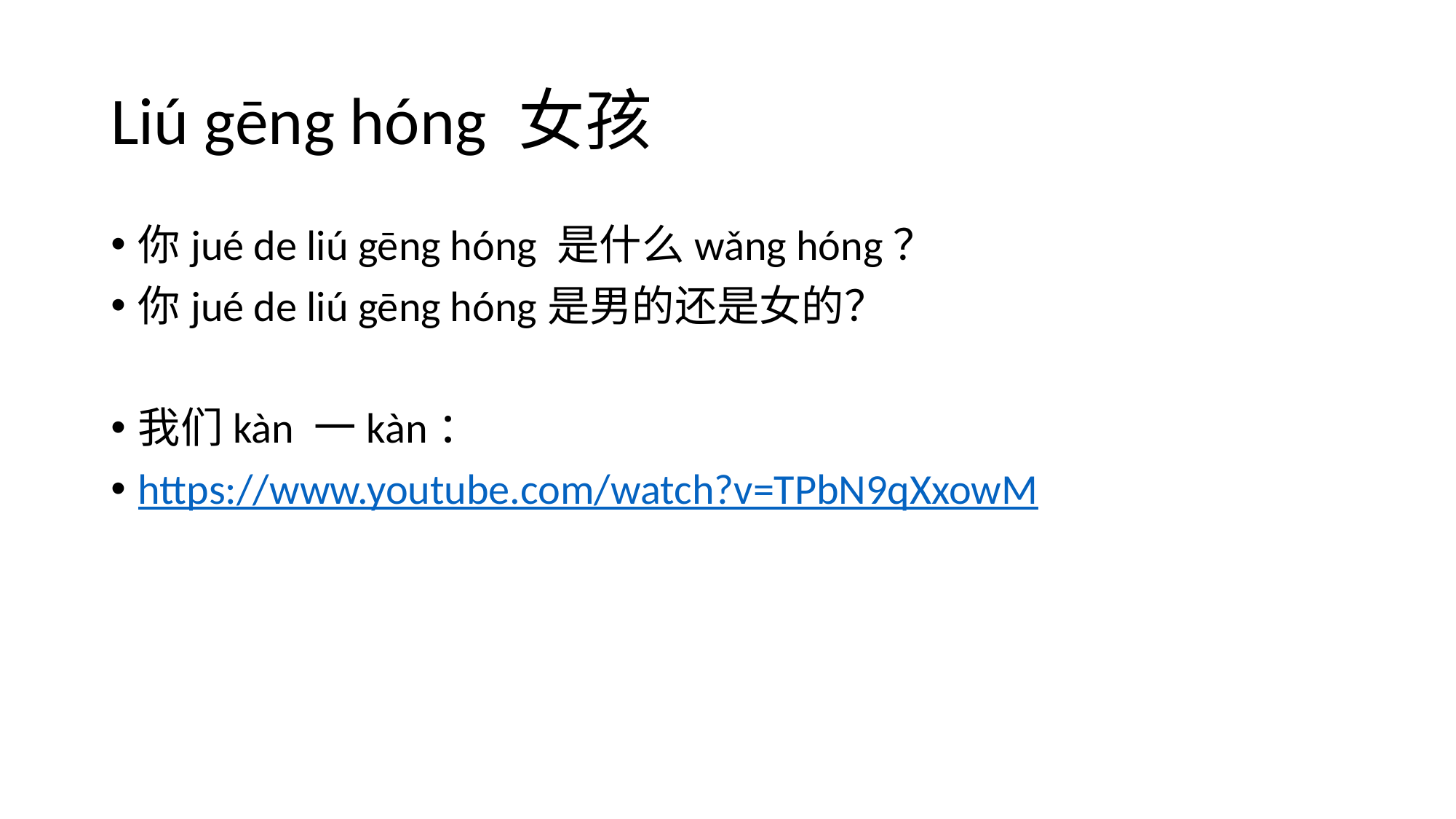

# Liú gēng hóng 女孩
你jué de liú gēng hóng 是什么wǎng hóng？
你jué de liú gēng hóng是男的还是女的？

我们kàn 一kàn：
https://www.youtube.com/watch?v=TPbN9qXxowM